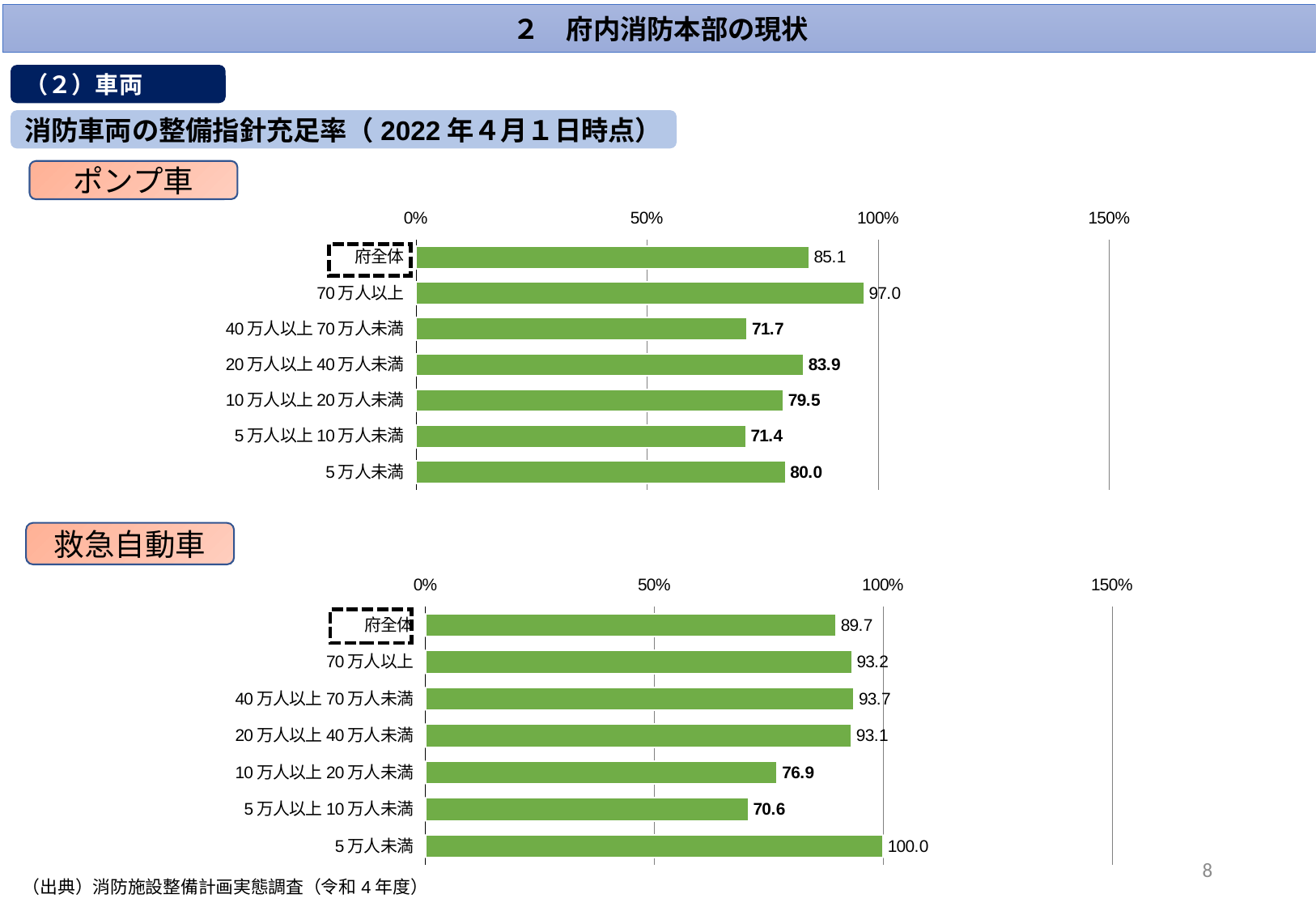

２　府内消防本部の現状
（２）車両
消防車両の整備指針充足率（2022年４月１日時点）
ポンプ車

### Chart

| Category |  |
|---|---|
| 府全体 | 85.1063829787234 |
| 70万人以上 | 97.0059880239521 |
| 40万人以上70万人未満 | 71.71717171717171 |
| 20万人以上40万人未満 | 83.9080459770115 |
| 10万人以上20万人未満 | 79.54545454545455 |
| 5万人以上10万人未満 | 71.42857142857143 |
| 5万人未満 | 80.0 |
救急自動車

### Chart

| Category |  |
|---|---|
| 府全体 | 89.71631205673759 |
| 70万人以上 | 93.20388349514563 |
| 40万人以上70万人未満 | 93.65079365079364 |
| 20万人以上40万人未満 | 93.10344827586206 |
| 10万人以上20万人未満 | 76.92307692307693 |
| 5万人以上10万人未満 | 70.58823529411765 |
| 5万人未満 | 100.0 |
8
（出典）消防施設整備計画実態調査（令和4年度）